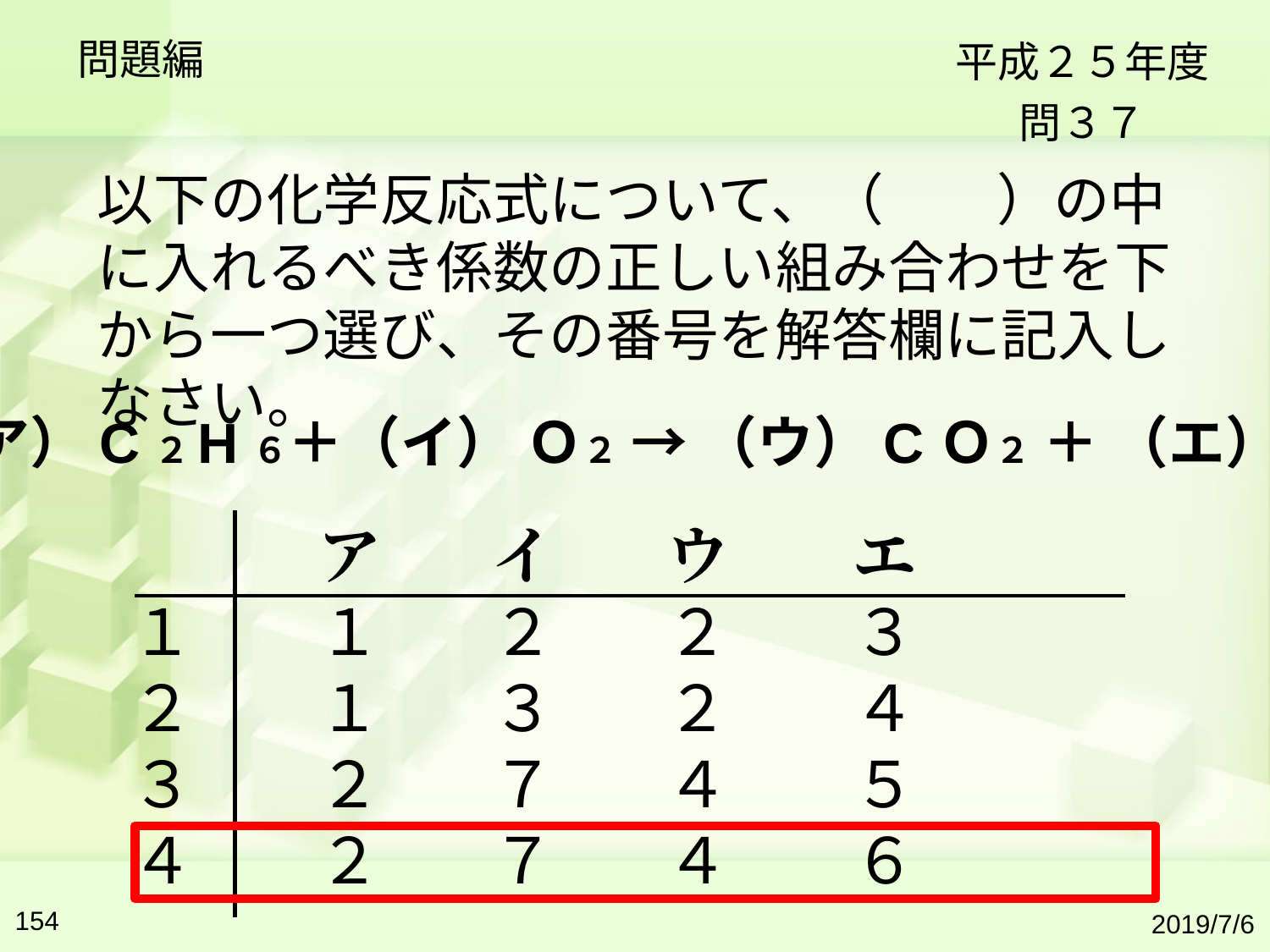

問題編
平成２５年度
問３７
以下の化学反応式について、（　　）の中に入れるべき係数の正しい組み合わせを下から一つ選び、その番号を解答欄に記入しなさい。
（ア）C２H６＋（イ） Ｏ２ → （ウ）CＯ２ ＋ （エ） Ｈ２Ｏ
　　	ア	イ	ウ	エ
１	１	２	２	３
２	１	３	２	４
３	２	７	４	５
４	２	７	４	６

154
2019/7/6